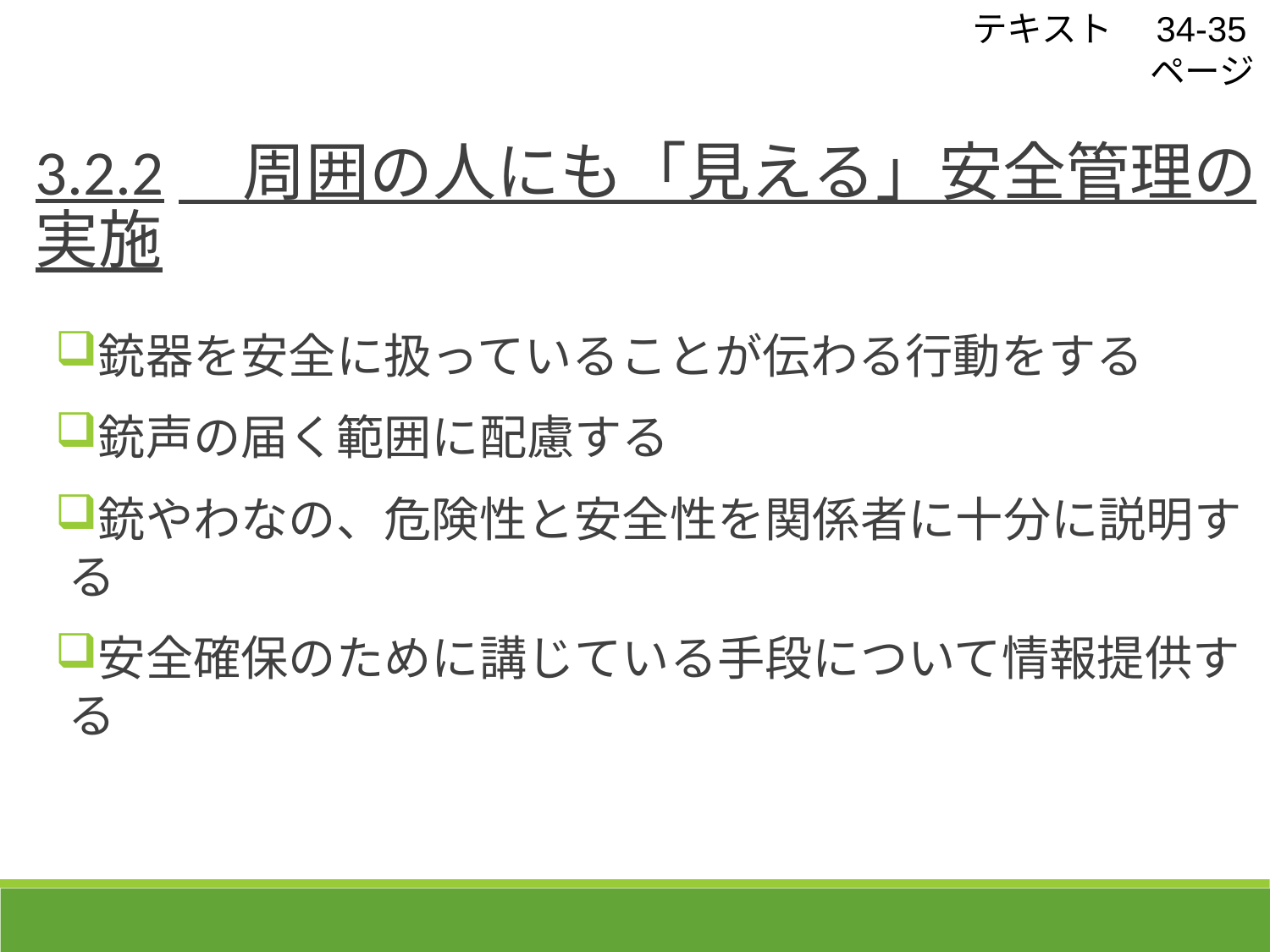

テキスト　34-35ページ
3.2.2　周囲の人にも「見える」安全管理の実施
銃器を安全に扱っていることが伝わる行動をする
銃声の届く範囲に配慮する
銃やわなの、危険性と安全性を関係者に十分に説明する
安全確保のために講じている手段について情報提供する